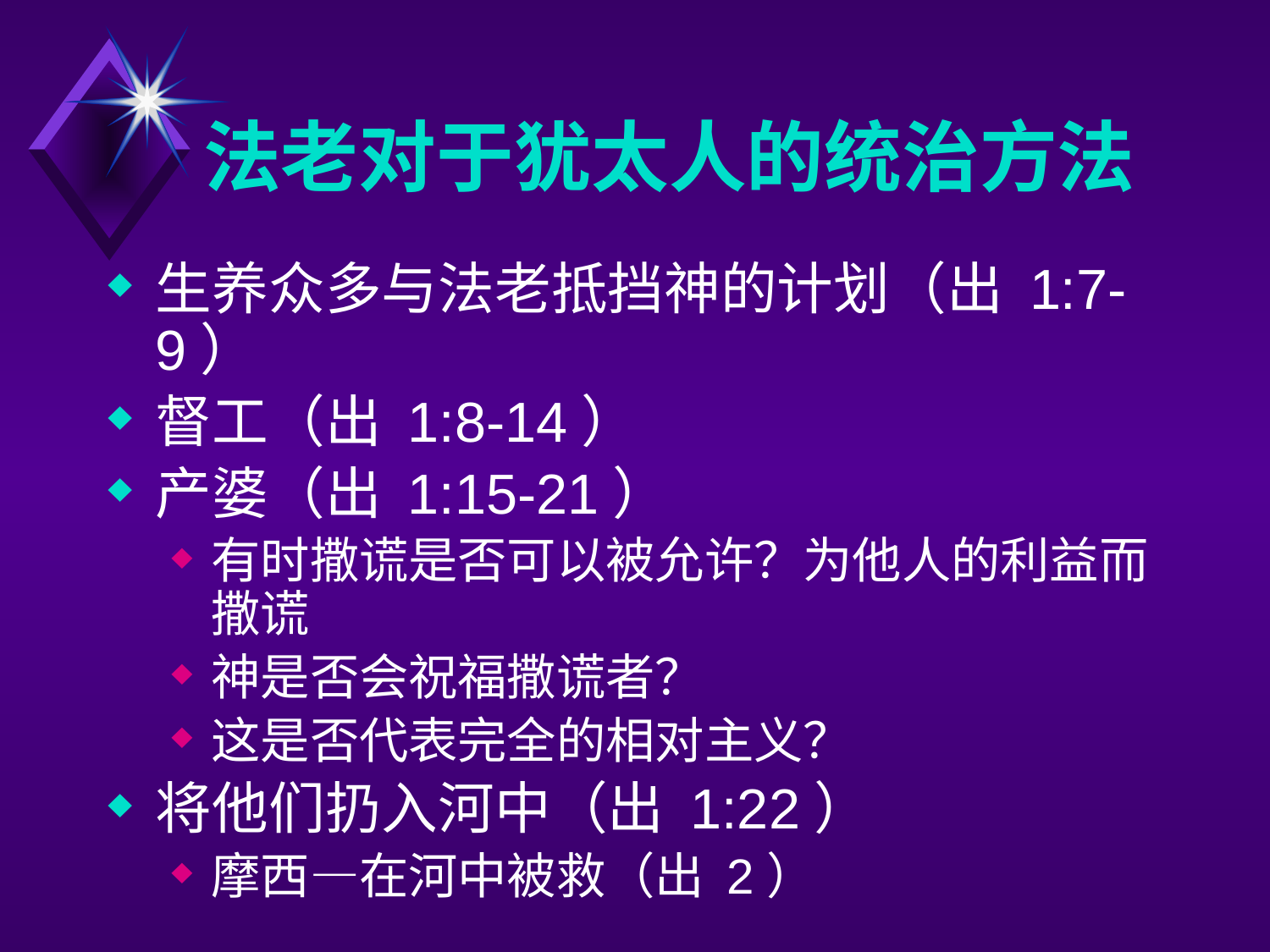

# 法老对于犹太人的统治方法
生养众多与法老抵挡神的计划（出 1:7-9）
督工（出 1:8-14）
产婆（出 1:15-21）
有时撒谎是否可以被允许？为他人的利益而撒谎
神是否会祝福撒谎者？
这是否代表完全的相对主义？
将他们扔入河中（出 1:22）
摩西—在河中被救（出 2）